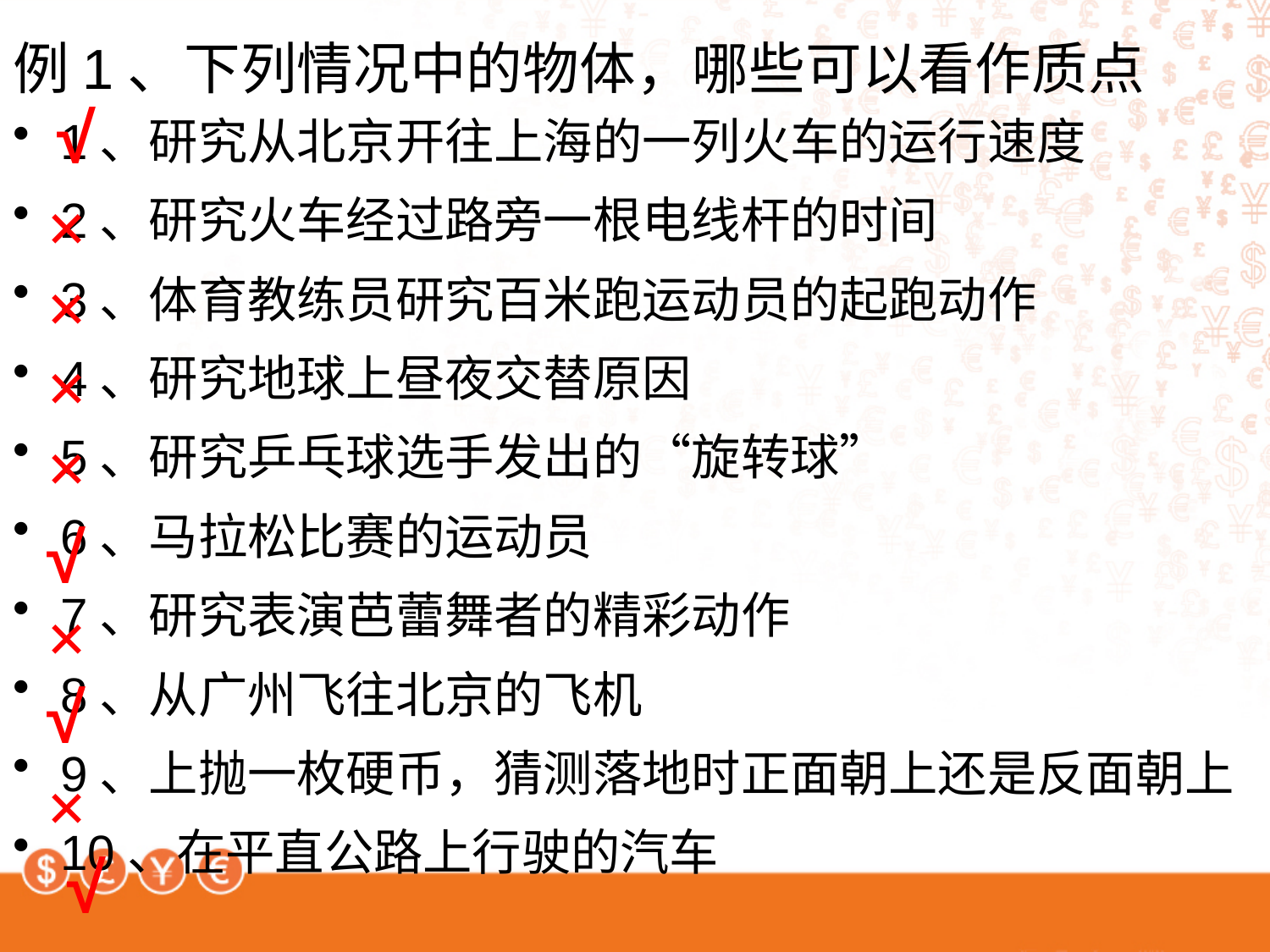

例1、下列情况中的物体，哪些可以看作质点
1、研究从北京开往上海的一列火车的运行速度
2、研究火车经过路旁一根电线杆的时间
3、体育教练员研究百米跑运动员的起跑动作
4、研究地球上昼夜交替原因
5、研究乒乓球选手发出的“旋转球”
6、马拉松比赛的运动员
7、研究表演芭蕾舞者的精彩动作
8、从广州飞往北京的飞机
9、上抛一枚硬币，猜测落地时正面朝上还是反面朝上
10、在平直公路上行驶的汽车
√
×
×
×
×
√
×
√
×
√